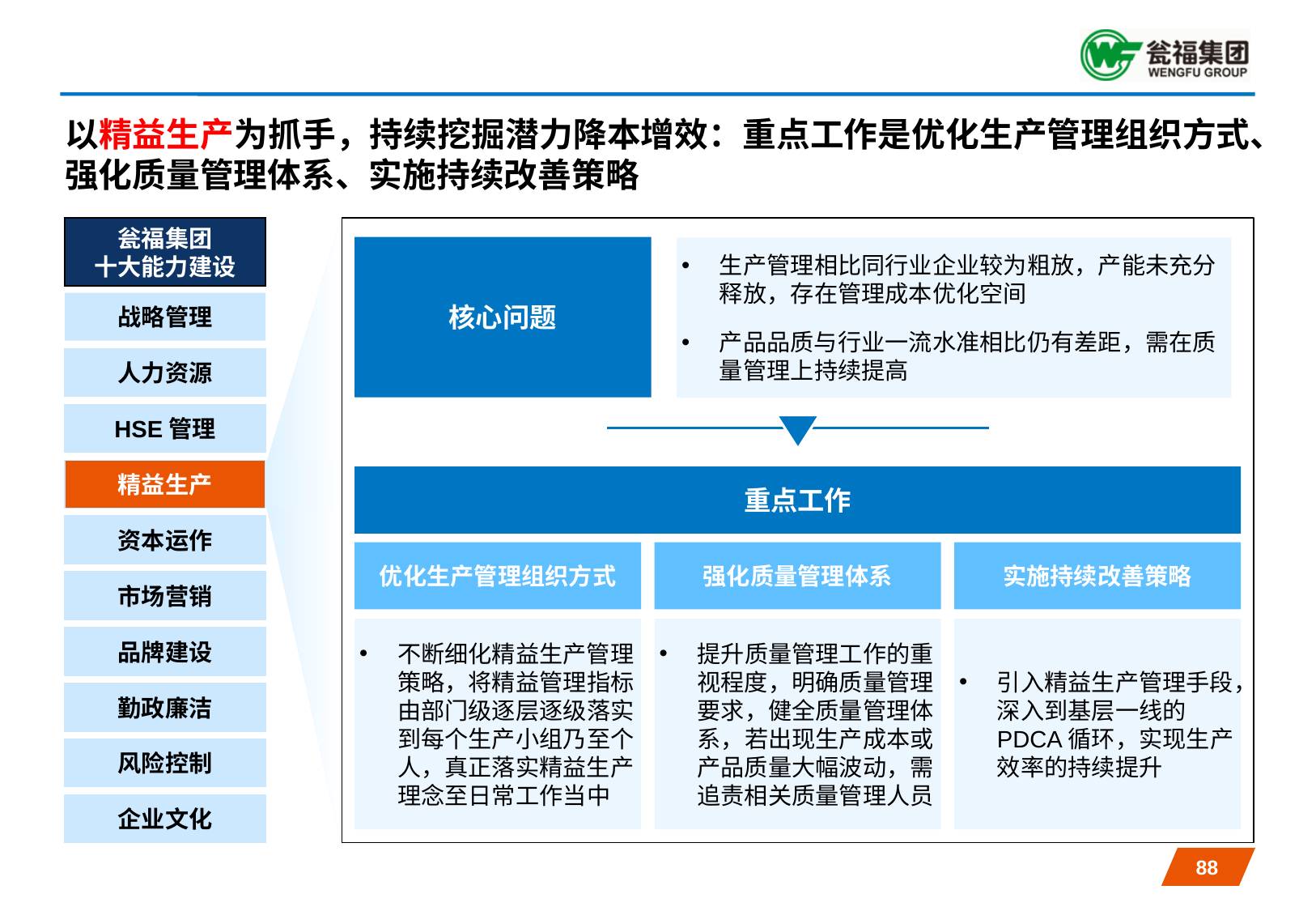

# 以精益生产为抓手，持续挖掘潜力降本增效：重点工作是优化生产管理组织方式、强化质量管理体系、实施持续改善策略

瓮福集团
十大能力建设

核心问题
生产管理相比同行业企业较为粗放，产能未充分释放，存在管理成本优化空间
产品品质与行业一流水准相比仍有差距，需在质量管理上持续提高

战略管理
人力资源
HSE管理

精益生产
重点工作

资本运作
优化生产管理组织方式
强化质量管理体系
实施持续改善策略
市场营销
不断细化精益生产管理策略，将精益管理指标由部门级逐层逐级落实到每个生产小组乃至个人，真正落实精益生产理念至日常工作当中
提升质量管理工作的重视程度，明确质量管理要求，健全质量管理体系，若出现生产成本或产品质量大幅波动，需追责相关质量管理人员
引入精益生产管理手段，深入到基层一线的PDCA循环，实现生产效率的持续提升
品牌建设
勤政廉洁
风险控制
企业文化